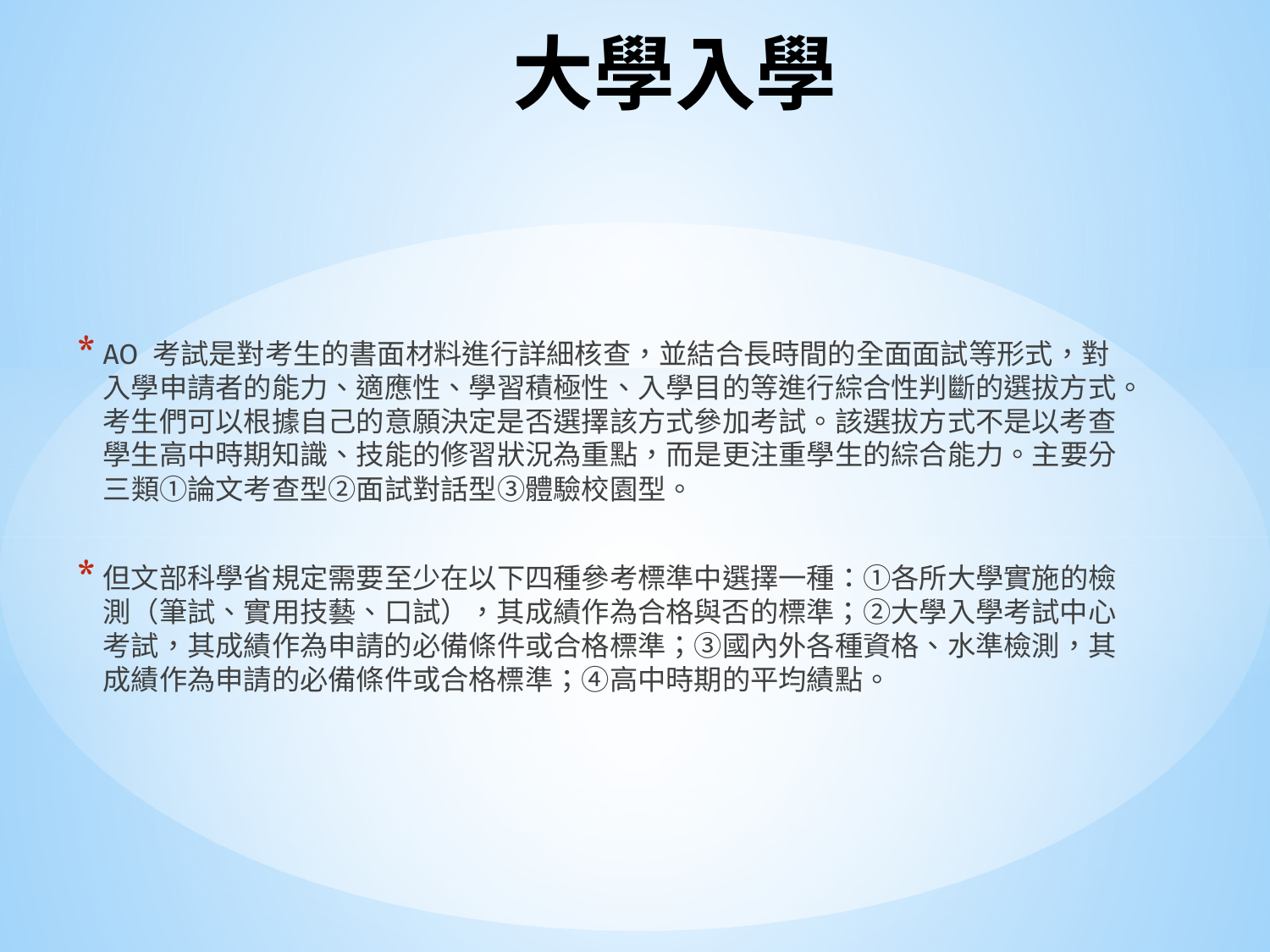

# 大學入學
AO 考試是對考生的書面材料進行詳細核查，並結合長時間的全面面試等形式，對入學申請者的能力、適應性、學習積極性、入學目的等進行綜合性判斷的選拔方式。考生們可以根據自己的意願決定是否選擇該方式參加考試。該選拔方式不是以考查學生高中時期知識、技能的修習狀況為重點，而是更注重學生的綜合能力。主要分三類①論文考查型②面試對話型③體驗校園型。

但文部科學省規定需要至少在以下四種參考標準中選擇一種：①各所大學實施的檢測（筆試、實用技藝、口試），其成績作為合格與否的標準；②大學入學考試中心考試，其成績作為申請的必備條件或合格標準；③國內外各種資格、水準檢測，其成績作為申請的必備條件或合格標準；④高中時期的平均績點。